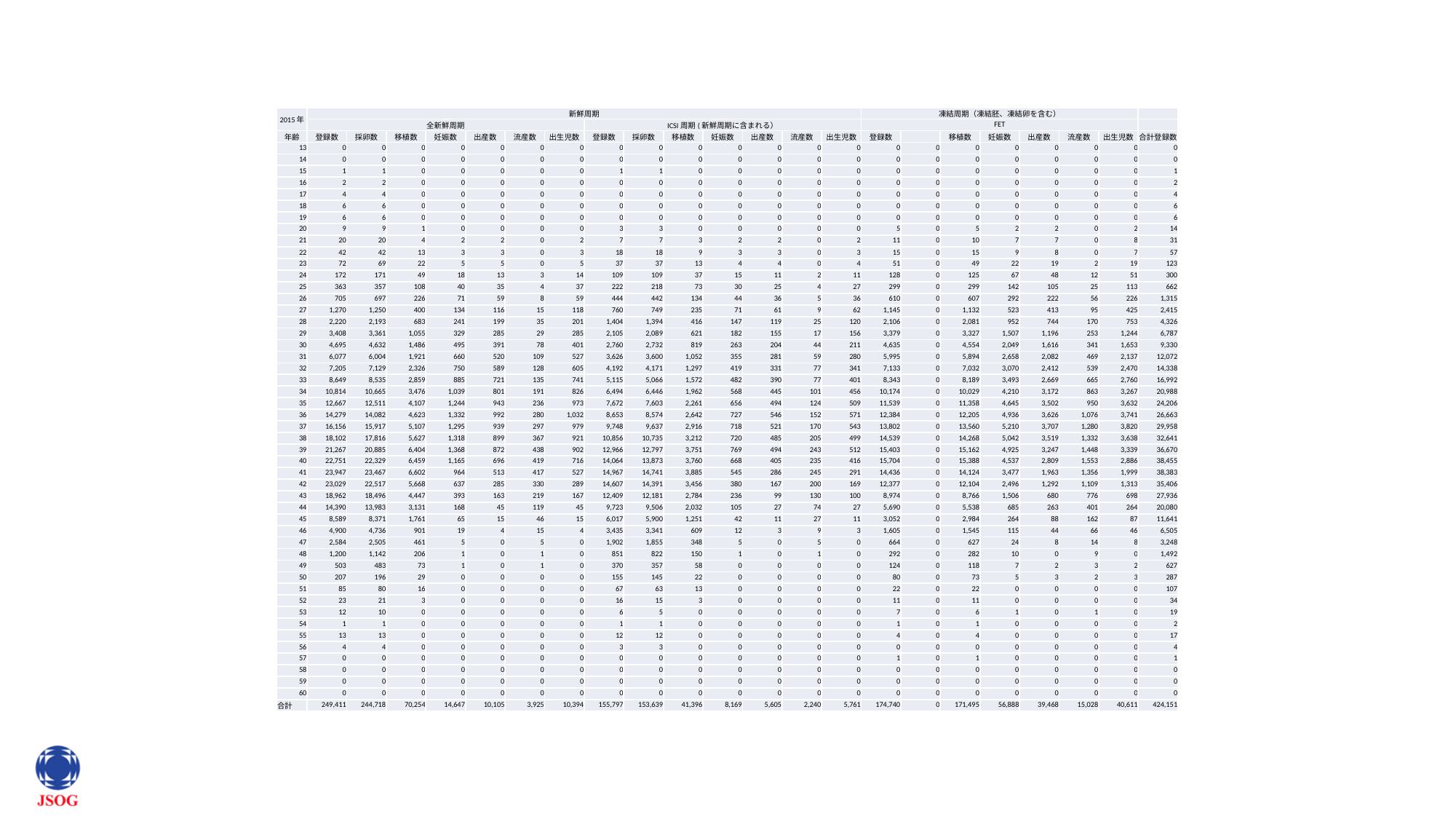

| 2015年 | 新鮮周期 |  |  |  |  |  |  |  |  |  |  |  |  |  | 凍結周期（凍結胚、凍結卵を含む） |  |  |  |  |  |  |  |
| --- | --- | --- | --- | --- | --- | --- | --- | --- | --- | --- | --- | --- | --- | --- | --- | --- | --- | --- | --- | --- | --- | --- |
|  | 全新鮮周期 |  |  |  |  |  |  | ICSI周期(新鮮周期に含まれる） |  |  |  |  |  |  | FET |  |  |  |  |  |  |  |
| 年齢 | 登録数 | 採卵数 | 移植数 | 妊娠数 | 出産数 | 流産数 | 出生児数 | 登録数 | 採卵数 | 移植数 | 妊娠数 | 出産数 | 流産数 | 出生児数 | 登録数 |  | 移植数 | 妊娠数 | 出産数 | 流産数 | 出生児数 | 合計登録数 |
| 13 | 0 | 0 | 0 | 0 | 0 | 0 | 0 | 0 | 0 | 0 | 0 | 0 | 0 | 0 | 0 | 0 | 0 | 0 | 0 | 0 | 0 | 0 |
| 14 | 0 | 0 | 0 | 0 | 0 | 0 | 0 | 0 | 0 | 0 | 0 | 0 | 0 | 0 | 0 | 0 | 0 | 0 | 0 | 0 | 0 | 0 |
| 15 | 1 | 1 | 0 | 0 | 0 | 0 | 0 | 1 | 1 | 0 | 0 | 0 | 0 | 0 | 0 | 0 | 0 | 0 | 0 | 0 | 0 | 1 |
| 16 | 2 | 2 | 0 | 0 | 0 | 0 | 0 | 0 | 0 | 0 | 0 | 0 | 0 | 0 | 0 | 0 | 0 | 0 | 0 | 0 | 0 | 2 |
| 17 | 4 | 4 | 0 | 0 | 0 | 0 | 0 | 0 | 0 | 0 | 0 | 0 | 0 | 0 | 0 | 0 | 0 | 0 | 0 | 0 | 0 | 4 |
| 18 | 6 | 6 | 0 | 0 | 0 | 0 | 0 | 0 | 0 | 0 | 0 | 0 | 0 | 0 | 0 | 0 | 0 | 0 | 0 | 0 | 0 | 6 |
| 19 | 6 | 6 | 0 | 0 | 0 | 0 | 0 | 0 | 0 | 0 | 0 | 0 | 0 | 0 | 0 | 0 | 0 | 0 | 0 | 0 | 0 | 6 |
| 20 | 9 | 9 | 1 | 0 | 0 | 0 | 0 | 3 | 3 | 0 | 0 | 0 | 0 | 0 | 5 | 0 | 5 | 2 | 2 | 0 | 2 | 14 |
| 21 | 20 | 20 | 4 | 2 | 2 | 0 | 2 | 7 | 7 | 3 | 2 | 2 | 0 | 2 | 11 | 0 | 10 | 7 | 7 | 0 | 8 | 31 |
| 22 | 42 | 42 | 13 | 3 | 3 | 0 | 3 | 18 | 18 | 9 | 3 | 3 | 0 | 3 | 15 | 0 | 15 | 9 | 8 | 0 | 7 | 57 |
| 23 | 72 | 69 | 22 | 5 | 5 | 0 | 5 | 37 | 37 | 13 | 4 | 4 | 0 | 4 | 51 | 0 | 49 | 22 | 19 | 2 | 19 | 123 |
| 24 | 172 | 171 | 49 | 18 | 13 | 3 | 14 | 109 | 109 | 37 | 15 | 11 | 2 | 11 | 128 | 0 | 125 | 67 | 48 | 12 | 51 | 300 |
| 25 | 363 | 357 | 108 | 40 | 35 | 4 | 37 | 222 | 218 | 73 | 30 | 25 | 4 | 27 | 299 | 0 | 299 | 142 | 105 | 25 | 113 | 662 |
| 26 | 705 | 697 | 226 | 71 | 59 | 8 | 59 | 444 | 442 | 134 | 44 | 36 | 5 | 36 | 610 | 0 | 607 | 292 | 222 | 56 | 226 | 1,315 |
| 27 | 1,270 | 1,250 | 400 | 134 | 116 | 15 | 118 | 760 | 749 | 235 | 71 | 61 | 9 | 62 | 1,145 | 0 | 1,132 | 523 | 413 | 95 | 425 | 2,415 |
| 28 | 2,220 | 2,193 | 683 | 241 | 199 | 35 | 201 | 1,404 | 1,394 | 416 | 147 | 119 | 25 | 120 | 2,106 | 0 | 2,081 | 952 | 744 | 170 | 753 | 4,326 |
| 29 | 3,408 | 3,361 | 1,055 | 329 | 285 | 29 | 285 | 2,105 | 2,089 | 621 | 182 | 155 | 17 | 156 | 3,379 | 0 | 3,327 | 1,507 | 1,196 | 253 | 1,244 | 6,787 |
| 30 | 4,695 | 4,632 | 1,486 | 495 | 391 | 78 | 401 | 2,760 | 2,732 | 819 | 263 | 204 | 44 | 211 | 4,635 | 0 | 4,554 | 2,049 | 1,616 | 341 | 1,653 | 9,330 |
| 31 | 6,077 | 6,004 | 1,921 | 660 | 520 | 109 | 527 | 3,626 | 3,600 | 1,052 | 355 | 281 | 59 | 280 | 5,995 | 0 | 5,894 | 2,658 | 2,082 | 469 | 2,137 | 12,072 |
| 32 | 7,205 | 7,129 | 2,326 | 750 | 589 | 128 | 605 | 4,192 | 4,171 | 1,297 | 419 | 331 | 77 | 341 | 7,133 | 0 | 7,032 | 3,070 | 2,412 | 539 | 2,470 | 14,338 |
| 33 | 8,649 | 8,535 | 2,859 | 885 | 721 | 135 | 741 | 5,115 | 5,066 | 1,572 | 482 | 390 | 77 | 401 | 8,343 | 0 | 8,189 | 3,493 | 2,669 | 665 | 2,760 | 16,992 |
| 34 | 10,814 | 10,665 | 3,476 | 1,039 | 801 | 191 | 826 | 6,494 | 6,446 | 1,962 | 568 | 445 | 101 | 456 | 10,174 | 0 | 10,029 | 4,210 | 3,172 | 863 | 3,267 | 20,988 |
| 35 | 12,667 | 12,511 | 4,107 | 1,244 | 943 | 236 | 973 | 7,672 | 7,603 | 2,261 | 656 | 494 | 124 | 509 | 11,539 | 0 | 11,358 | 4,645 | 3,502 | 950 | 3,632 | 24,206 |
| 36 | 14,279 | 14,082 | 4,623 | 1,332 | 992 | 280 | 1,032 | 8,653 | 8,574 | 2,642 | 727 | 546 | 152 | 571 | 12,384 | 0 | 12,205 | 4,936 | 3,626 | 1,076 | 3,741 | 26,663 |
| 37 | 16,156 | 15,917 | 5,107 | 1,295 | 939 | 297 | 979 | 9,748 | 9,637 | 2,916 | 718 | 521 | 170 | 543 | 13,802 | 0 | 13,560 | 5,210 | 3,707 | 1,280 | 3,820 | 29,958 |
| 38 | 18,102 | 17,816 | 5,627 | 1,318 | 899 | 367 | 921 | 10,856 | 10,735 | 3,212 | 720 | 485 | 205 | 499 | 14,539 | 0 | 14,268 | 5,042 | 3,519 | 1,332 | 3,638 | 32,641 |
| 39 | 21,267 | 20,885 | 6,404 | 1,368 | 872 | 438 | 902 | 12,966 | 12,797 | 3,751 | 769 | 494 | 243 | 512 | 15,403 | 0 | 15,162 | 4,925 | 3,247 | 1,448 | 3,339 | 36,670 |
| 40 | 22,751 | 22,329 | 6,459 | 1,165 | 696 | 419 | 716 | 14,064 | 13,873 | 3,760 | 668 | 405 | 235 | 416 | 15,704 | 0 | 15,388 | 4,537 | 2,809 | 1,553 | 2,886 | 38,455 |
| 41 | 23,947 | 23,467 | 6,602 | 964 | 513 | 417 | 527 | 14,967 | 14,741 | 3,885 | 545 | 286 | 245 | 291 | 14,436 | 0 | 14,124 | 3,477 | 1,963 | 1,356 | 1,999 | 38,383 |
| 42 | 23,029 | 22,517 | 5,668 | 637 | 285 | 330 | 289 | 14,607 | 14,391 | 3,456 | 380 | 167 | 200 | 169 | 12,377 | 0 | 12,104 | 2,496 | 1,292 | 1,109 | 1,313 | 35,406 |
| 43 | 18,962 | 18,496 | 4,447 | 393 | 163 | 219 | 167 | 12,409 | 12,181 | 2,784 | 236 | 99 | 130 | 100 | 8,974 | 0 | 8,766 | 1,506 | 680 | 776 | 698 | 27,936 |
| 44 | 14,390 | 13,983 | 3,131 | 168 | 45 | 119 | 45 | 9,723 | 9,506 | 2,032 | 105 | 27 | 74 | 27 | 5,690 | 0 | 5,538 | 685 | 263 | 401 | 264 | 20,080 |
| 45 | 8,589 | 8,371 | 1,761 | 65 | 15 | 46 | 15 | 6,017 | 5,900 | 1,251 | 42 | 11 | 27 | 11 | 3,052 | 0 | 2,984 | 264 | 88 | 162 | 87 | 11,641 |
| 46 | 4,900 | 4,736 | 901 | 19 | 4 | 15 | 4 | 3,435 | 3,341 | 609 | 12 | 3 | 9 | 3 | 1,605 | 0 | 1,545 | 115 | 44 | 66 | 46 | 6,505 |
| 47 | 2,584 | 2,505 | 461 | 5 | 0 | 5 | 0 | 1,902 | 1,855 | 348 | 5 | 0 | 5 | 0 | 664 | 0 | 627 | 24 | 8 | 14 | 8 | 3,248 |
| 48 | 1,200 | 1,142 | 206 | 1 | 0 | 1 | 0 | 851 | 822 | 150 | 1 | 0 | 1 | 0 | 292 | 0 | 282 | 10 | 0 | 9 | 0 | 1,492 |
| 49 | 503 | 483 | 73 | 1 | 0 | 1 | 0 | 370 | 357 | 58 | 0 | 0 | 0 | 0 | 124 | 0 | 118 | 7 | 2 | 3 | 2 | 627 |
| 50 | 207 | 196 | 29 | 0 | 0 | 0 | 0 | 155 | 145 | 22 | 0 | 0 | 0 | 0 | 80 | 0 | 73 | 5 | 3 | 2 | 3 | 287 |
| 51 | 85 | 80 | 16 | 0 | 0 | 0 | 0 | 67 | 63 | 13 | 0 | 0 | 0 | 0 | 22 | 0 | 22 | 0 | 0 | 0 | 0 | 107 |
| 52 | 23 | 21 | 3 | 0 | 0 | 0 | 0 | 16 | 15 | 3 | 0 | 0 | 0 | 0 | 11 | 0 | 11 | 0 | 0 | 0 | 0 | 34 |
| 53 | 12 | 10 | 0 | 0 | 0 | 0 | 0 | 6 | 5 | 0 | 0 | 0 | 0 | 0 | 7 | 0 | 6 | 1 | 0 | 1 | 0 | 19 |
| 54 | 1 | 1 | 0 | 0 | 0 | 0 | 0 | 1 | 1 | 0 | 0 | 0 | 0 | 0 | 1 | 0 | 1 | 0 | 0 | 0 | 0 | 2 |
| 55 | 13 | 13 | 0 | 0 | 0 | 0 | 0 | 12 | 12 | 0 | 0 | 0 | 0 | 0 | 4 | 0 | 4 | 0 | 0 | 0 | 0 | 17 |
| 56 | 4 | 4 | 0 | 0 | 0 | 0 | 0 | 3 | 3 | 0 | 0 | 0 | 0 | 0 | 0 | 0 | 0 | 0 | 0 | 0 | 0 | 4 |
| 57 | 0 | 0 | 0 | 0 | 0 | 0 | 0 | 0 | 0 | 0 | 0 | 0 | 0 | 0 | 1 | 0 | 1 | 0 | 0 | 0 | 0 | 1 |
| 58 | 0 | 0 | 0 | 0 | 0 | 0 | 0 | 0 | 0 | 0 | 0 | 0 | 0 | 0 | 0 | 0 | 0 | 0 | 0 | 0 | 0 | 0 |
| 59 | 0 | 0 | 0 | 0 | 0 | 0 | 0 | 0 | 0 | 0 | 0 | 0 | 0 | 0 | 0 | 0 | 0 | 0 | 0 | 0 | 0 | 0 |
| 60 | 0 | 0 | 0 | 0 | 0 | 0 | 0 | 0 | 0 | 0 | 0 | 0 | 0 | 0 | 0 | 0 | 0 | 0 | 0 | 0 | 0 | 0 |
| 合計 | 249,411 | 244,718 | 70,254 | 14,647 | 10,105 | 3,925 | 10,394 | 155,797 | 153,639 | 41,396 | 8,169 | 5,605 | 2,240 | 5,761 | 174,740 | 0 | 171,495 | 56,888 | 39,468 | 15,028 | 40,611 | 424,151 |